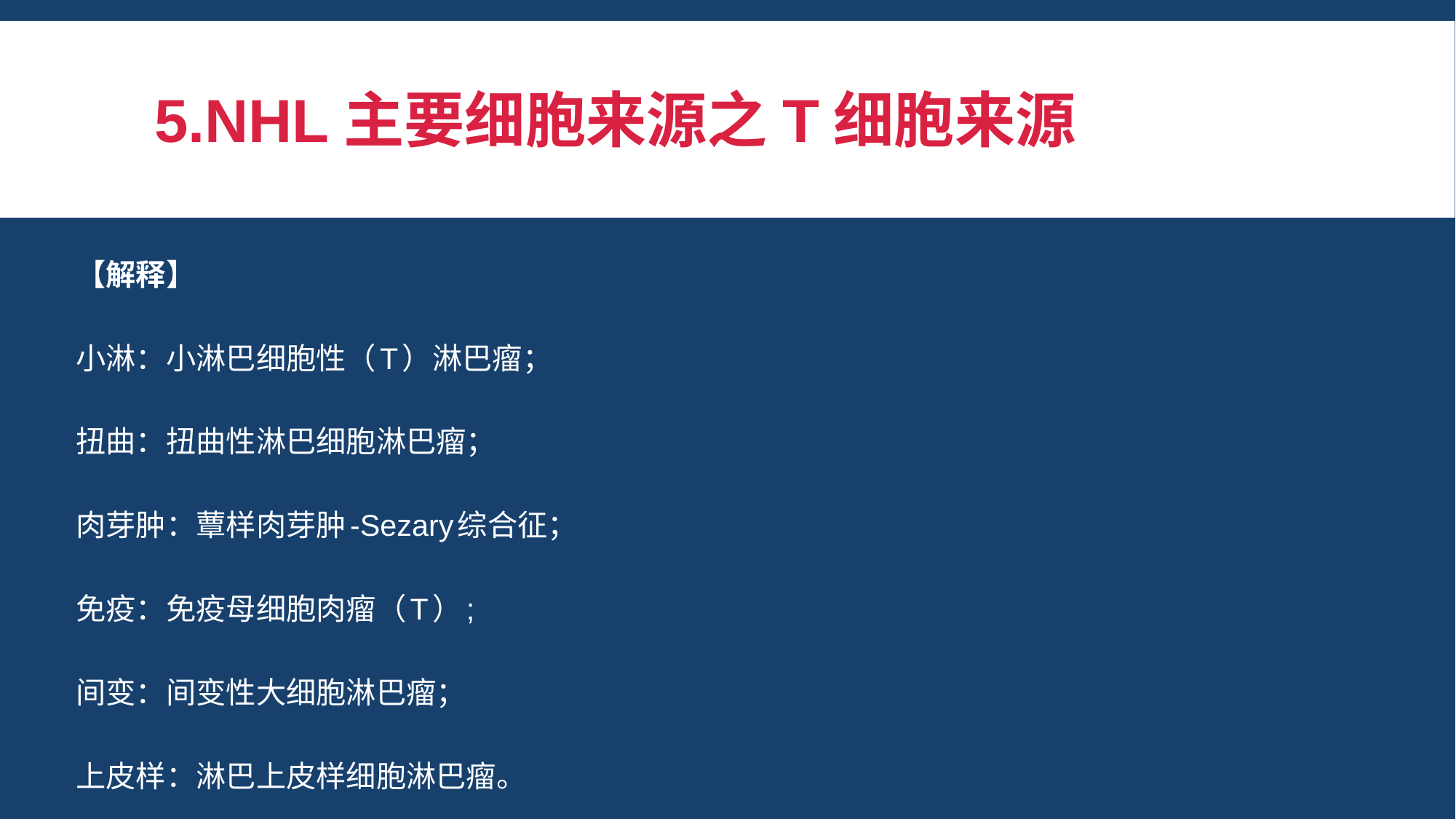

# 5.NHL主要细胞来源之T细胞来源
【解释】
小淋：小淋巴细胞性（T）淋巴瘤；
扭曲：扭曲性淋巴细胞淋巴瘤；
肉芽肿：蕈样肉芽肿-Sezary综合征；
免疫：免疫母细胞肉瘤（T）;
间变：间变性大细胞淋巴瘤；
上皮样：淋巴上皮样细胞淋巴瘤。